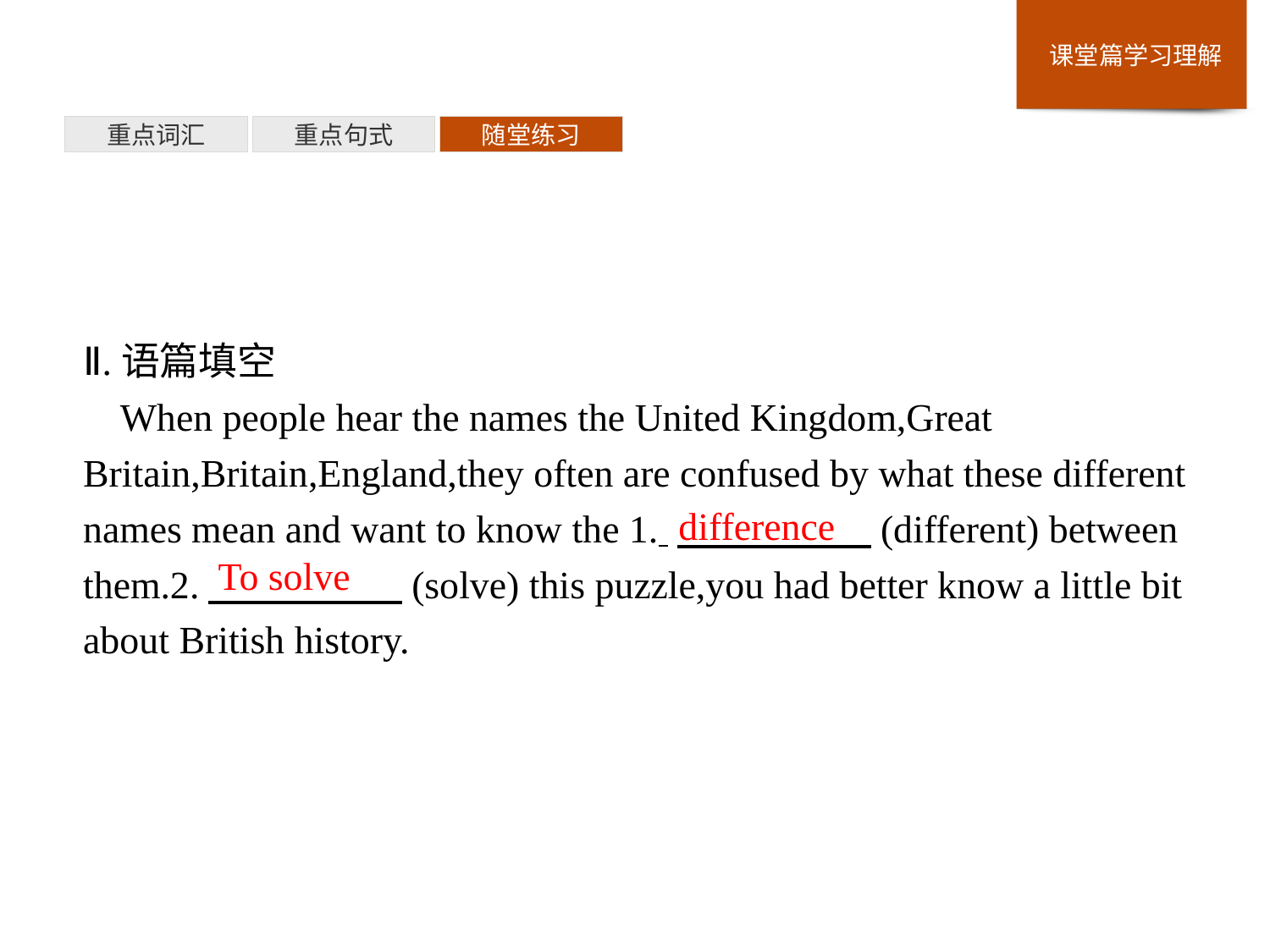

重点词汇
重点句式
随堂练习
Ⅱ.语篇填空
When people hear the names the United Kingdom,Great Britain,Britain,England,they often are confused by what these different names mean and want to know the 1. 　　　　　(different) between them.2.　　　　　(solve) this puzzle,you had better know a little bit about British history.
difference
To solve